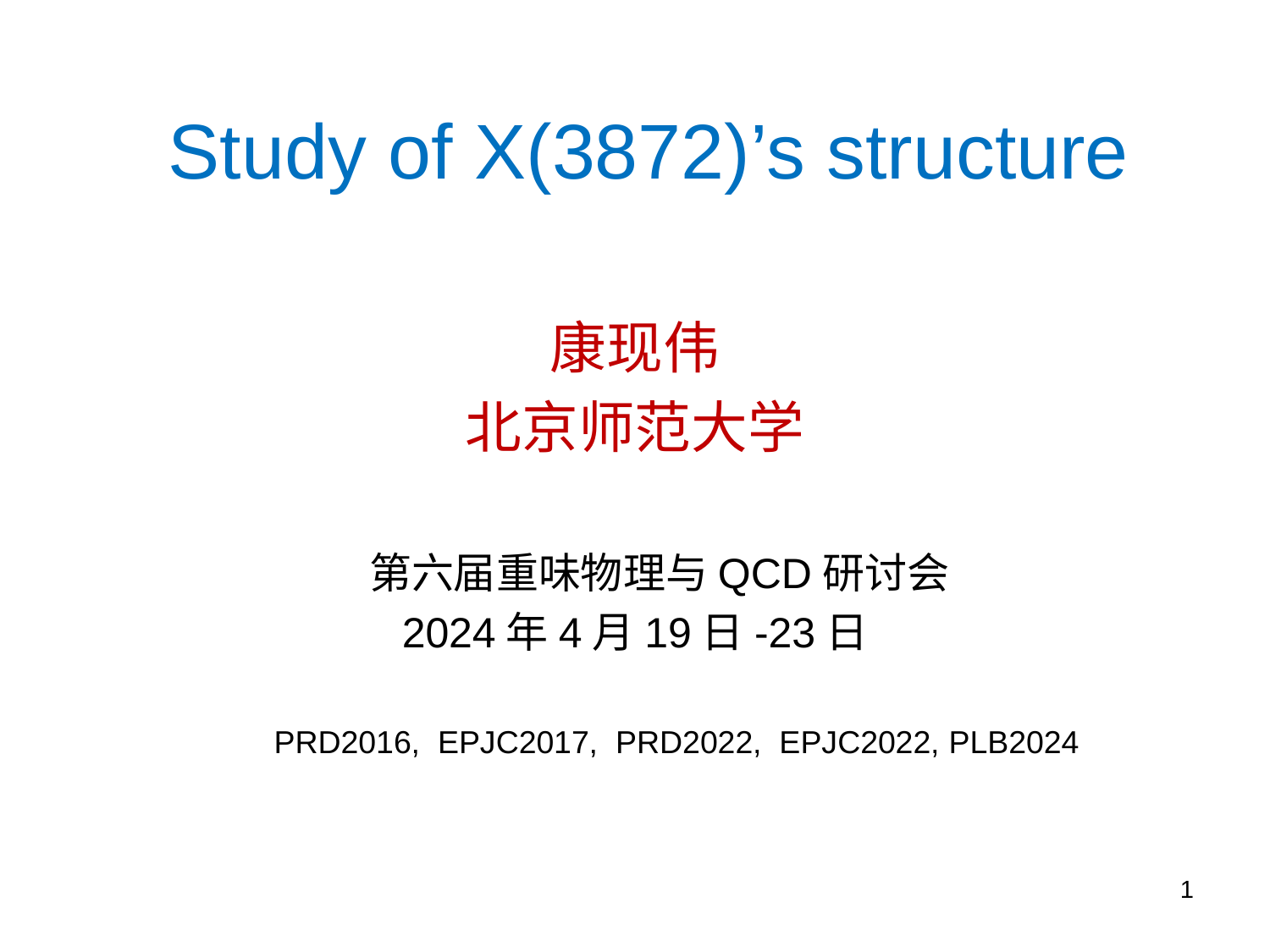

# Study of X(3872)’s structure
康现伟
北京师范大学

    第六届重味物理与QCD研讨会
2024年4月19日-23日

        PRD2016,  EPJC2017,  PRD2022,  EPJC2022, PLB2024
1